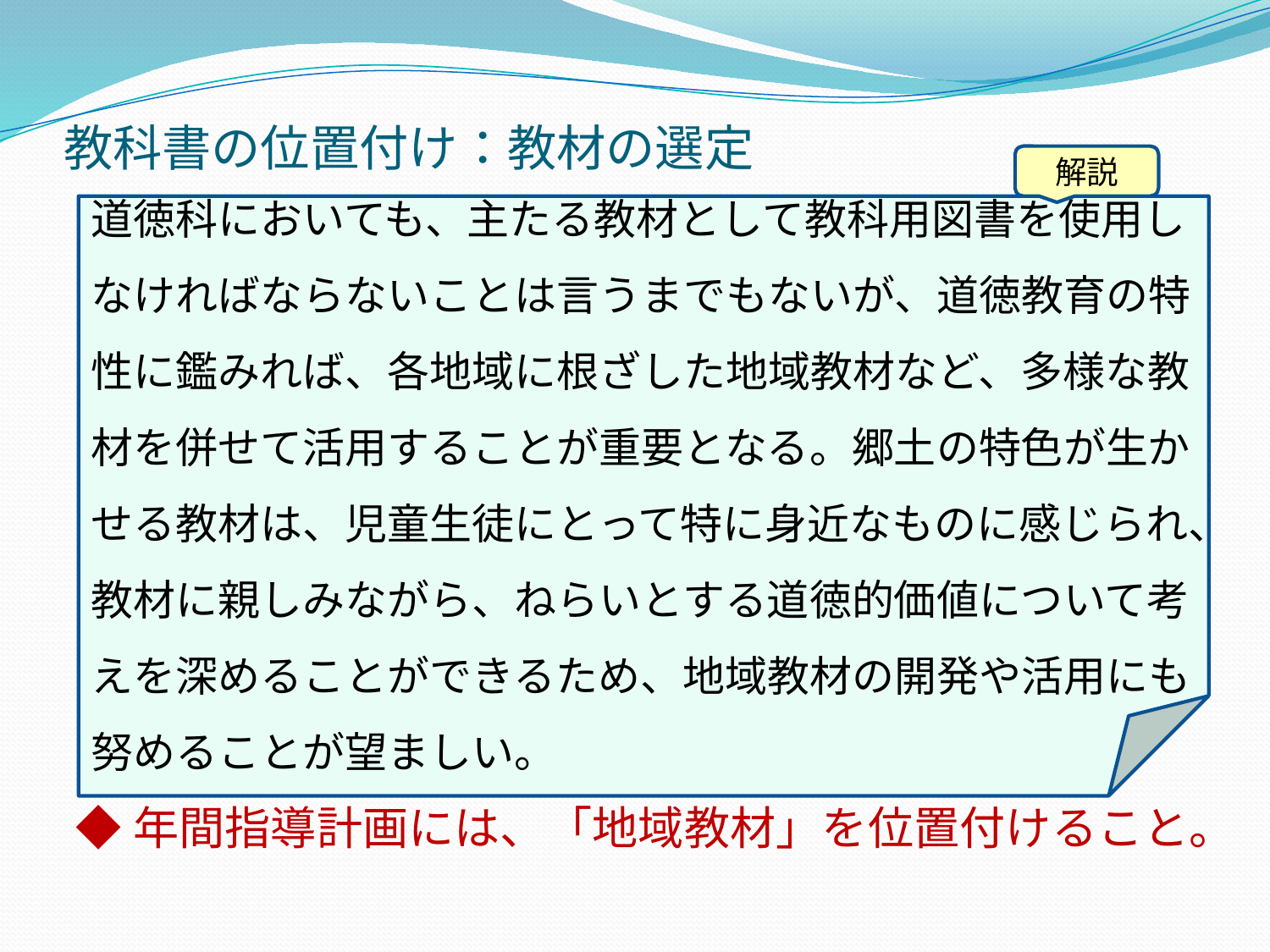

# 教科書の位置付け：教材の選定
解説

道徳科においても、主たる教材として教科用図書を使用しなければならないことは言うまでもないが、道徳教育の特性に鑑みれば、各地域に根ざした地域教材など、多様な教材を併せて活用することが重要となる。郷土の特色が生かせる教材は、児童生徒にとって特に身近なものに感じられ、教材に親しみながら、ねらいとする道徳的価値について考えを深めることができるため、地域教材の開発や活用にも努めることが望ましい。

◆年間指導計画には、「地域教材」を位置付けること。